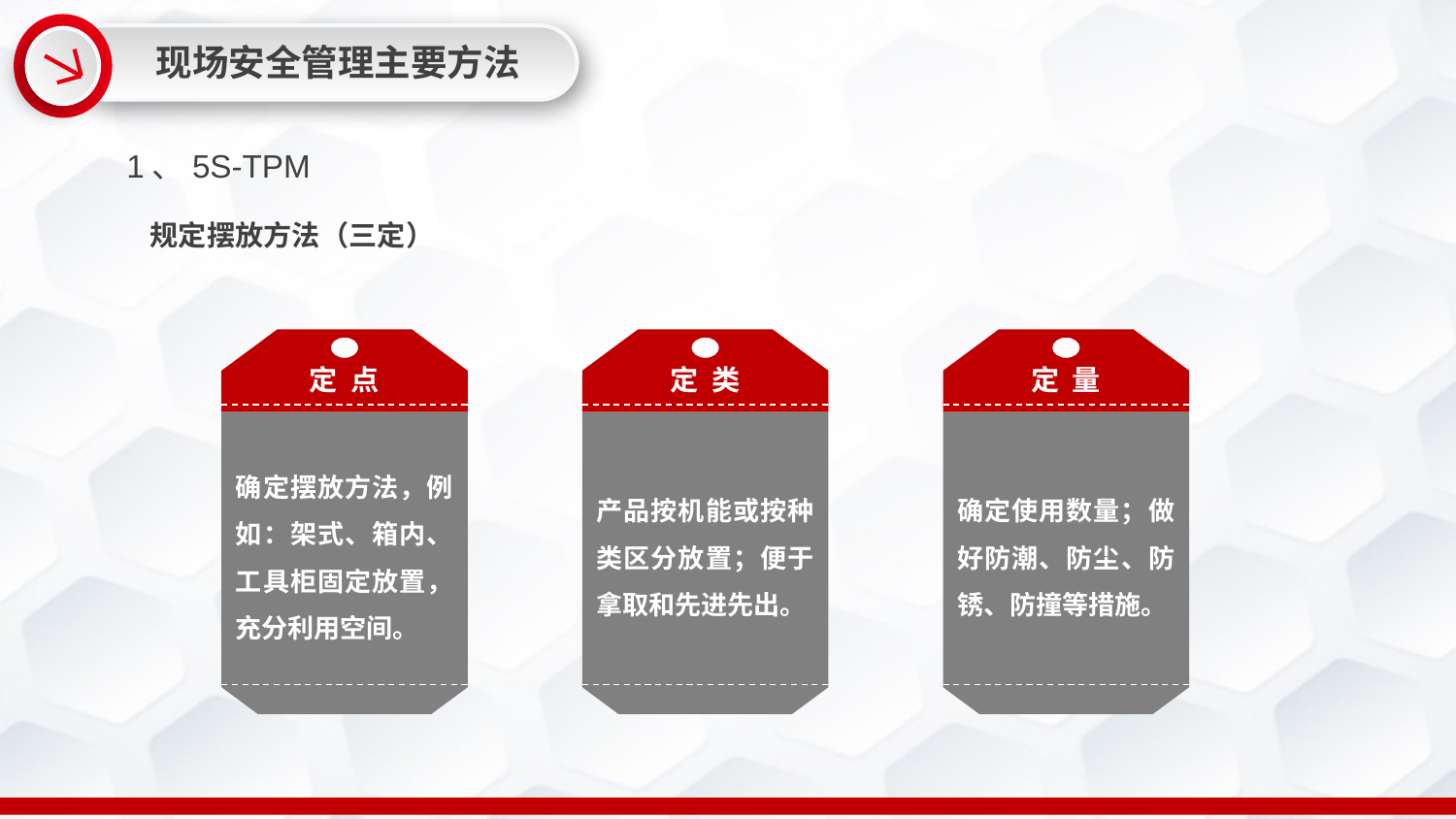

现场安全管理主要方法
1、5S-TPM
规定摆放方法（三定）

定  点
确定摆放方法，例如：架式、箱内、工具柜固定放置，充分利用空间。

定  类
产品按机能或按种类区分放置；便于拿取和先进先出。

定  量
确定使用数量；做好防潮、防尘、防锈、防撞等措施。